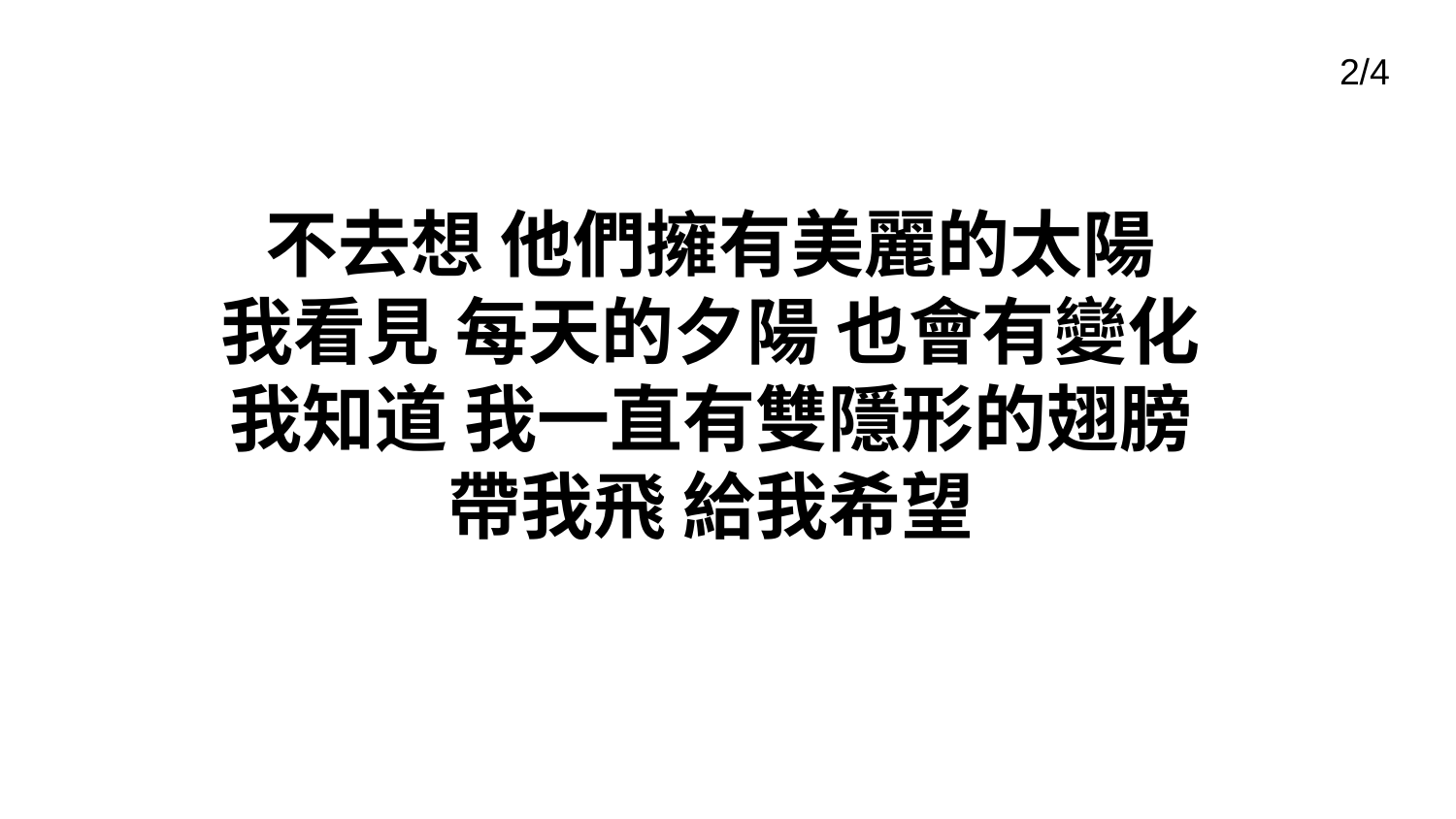

2/4
不去想 他們擁有美麗的太陽
我看見 每天的夕陽 也會有變化
我知道 我一直有雙隱形的翅膀
帶我飛 給我希望